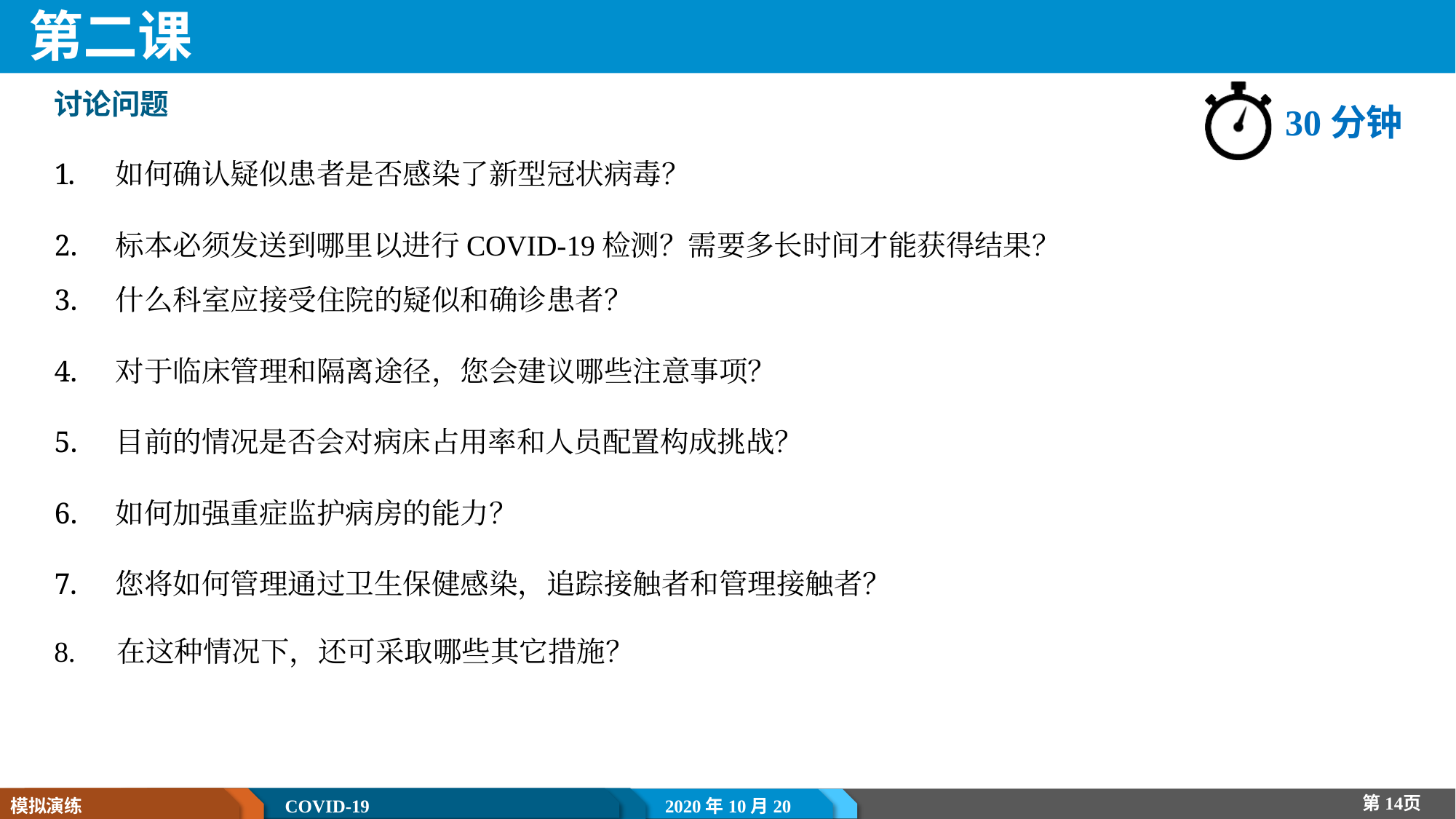

# 第二课

讨论问题
30分钟
如何确认疑似患者是否感染了新型冠状病毒？
标本必须发送到哪里以进行COVID-19检测？需要多长时间才能获得结果？

什么科室应接受住院的疑似和确诊患者？
对于临床管理和隔离途径，您会建议哪些注意事项？
目前的情况是否会对病床占用率和人员配置构成挑战？
如何加强重症监护病房的能力？
您将如何管理通过卫生保健感染，追踪接触者和管理接触者？

8.	在这种情况下，还可采取哪些其它措施？
第14页
模拟演练
COVID-19
2020年10月20日